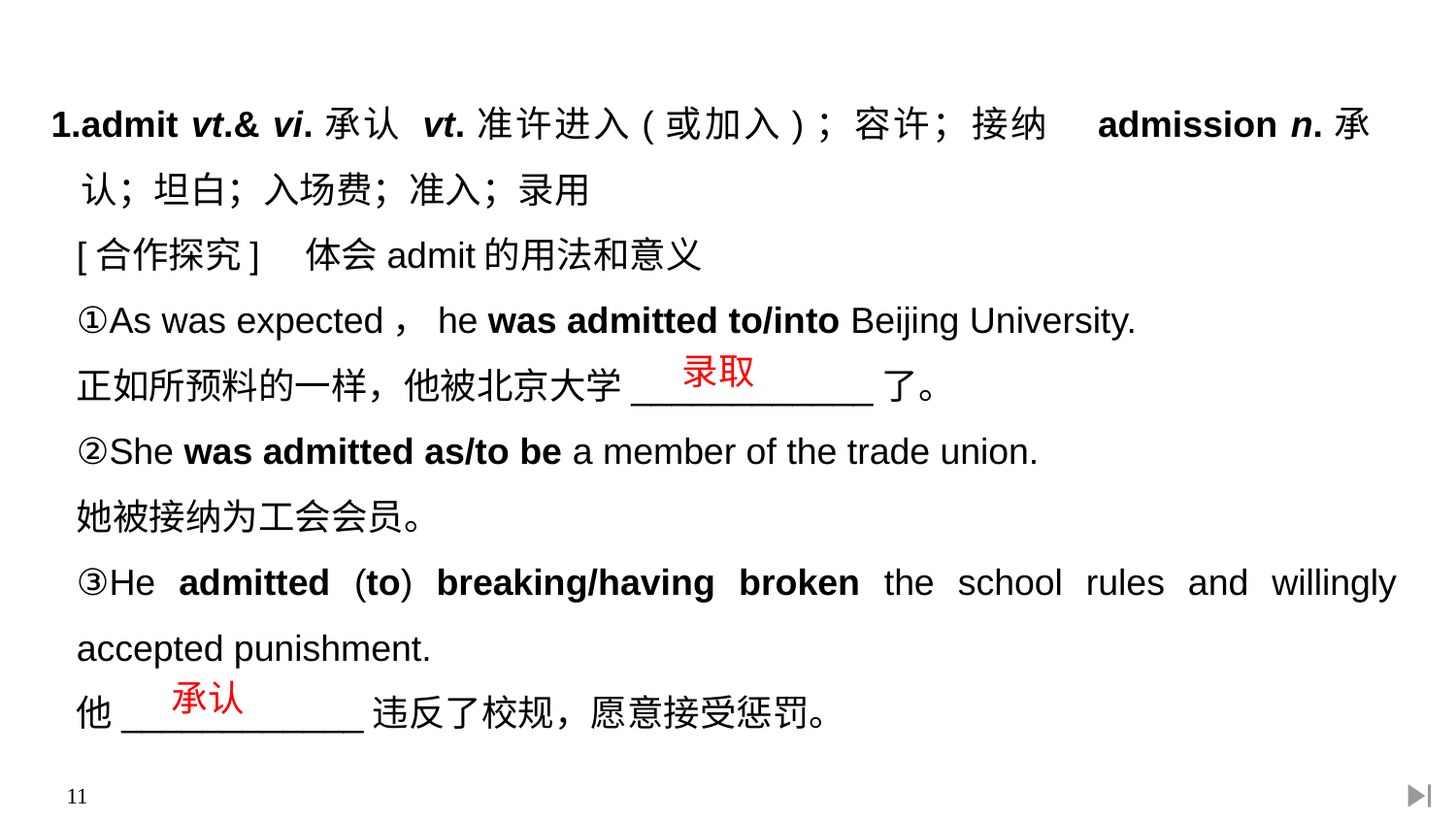

1.admit vt.& vi.承认 vt.准许进入(或加入)；容许；接纳　admission n.承认；坦白；入场费；准入；录用
[合作探究]　体会admit的用法和意义
①As was expected，he was admitted to/into Beijing University.
正如所预料的一样，他被北京大学____________了。
②She was admitted as/to be a member of the trade union.
她被接纳为工会会员。
③He admitted (to) breaking/having broken the school rules and willingly accepted punishment.
他____________违反了校规，愿意接受惩罚。
录取
承认